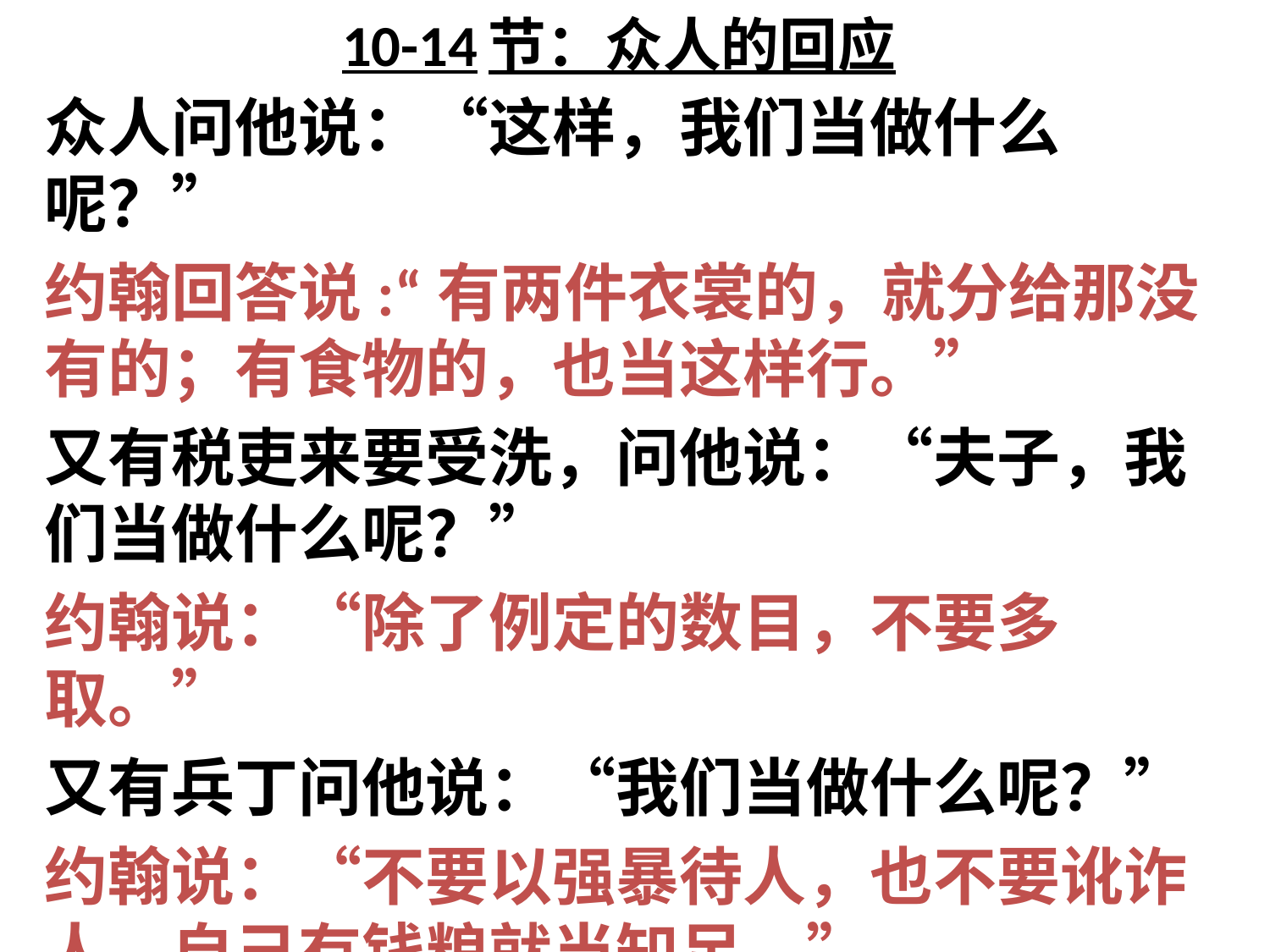

# 10-14节：众人的回应
众人问他说：“这样，我们当做什么呢？”
约翰回答说:“有两件衣裳的，就分给那没有的；有食物的，也当这样行。”
又有税吏来要受洗，问他说：“夫子，我们当做什么呢？”
约翰说：“除了例定的数目，不要多取。”
又有兵丁问他说：“我们当做什么呢？”
约翰说：“不要以强暴待人，也不要讹诈人，自己有钱粮就当知足。”